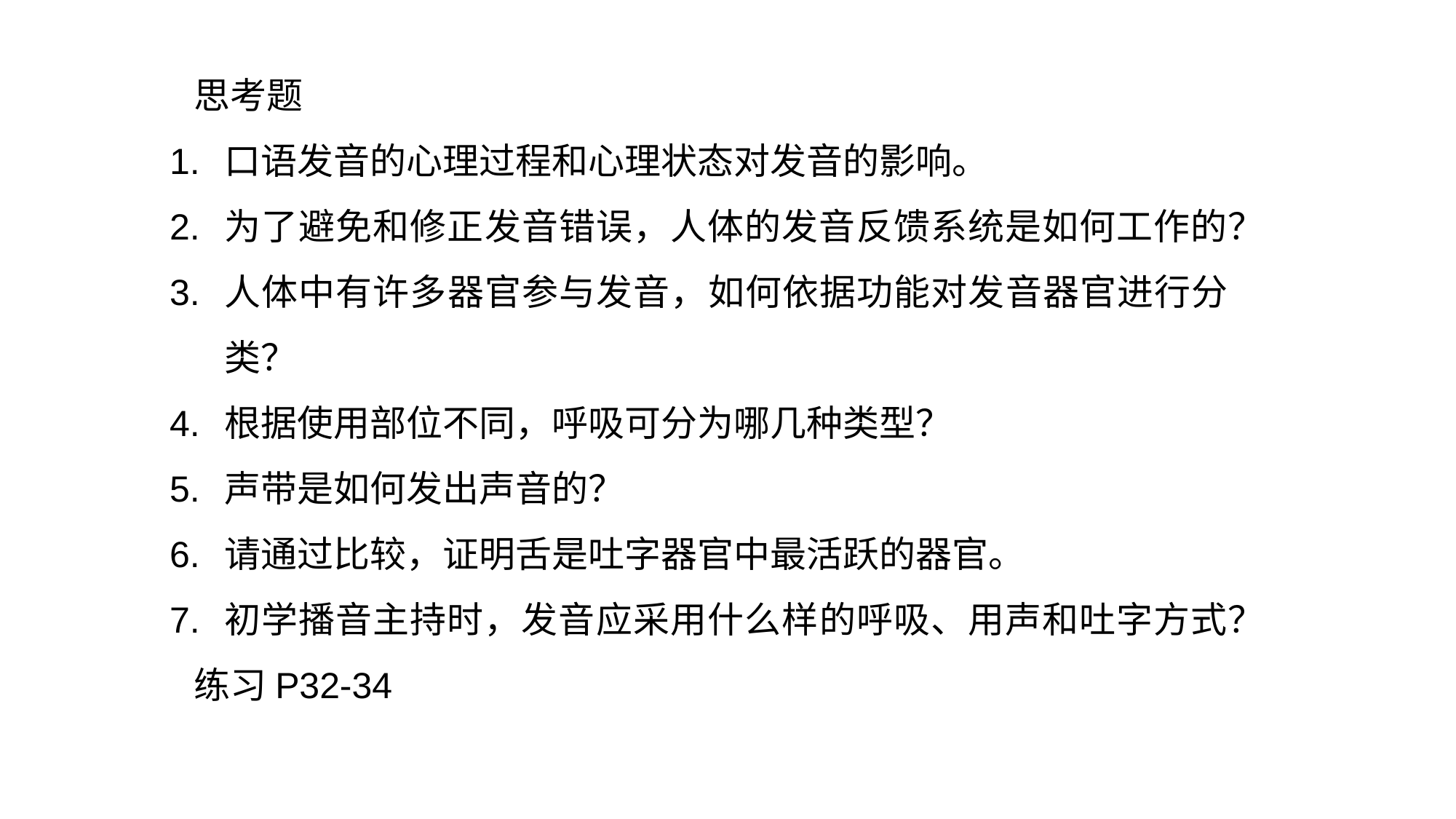

思考题
口语发音的心理过程和心理状态对发音的影响。
为了避免和修正发音错误，人体的发音反馈系统是如何工作的？
人体中有许多器官参与发音，如何依据功能对发音器官进行分类？
根据使用部位不同，呼吸可分为哪几种类型？
声带是如何发出声音的？
请通过比较，证明舌是吐字器官中最活跃的器官。
初学播音主持时，发音应采用什么样的呼吸、用声和吐字方式？
练习P32-34